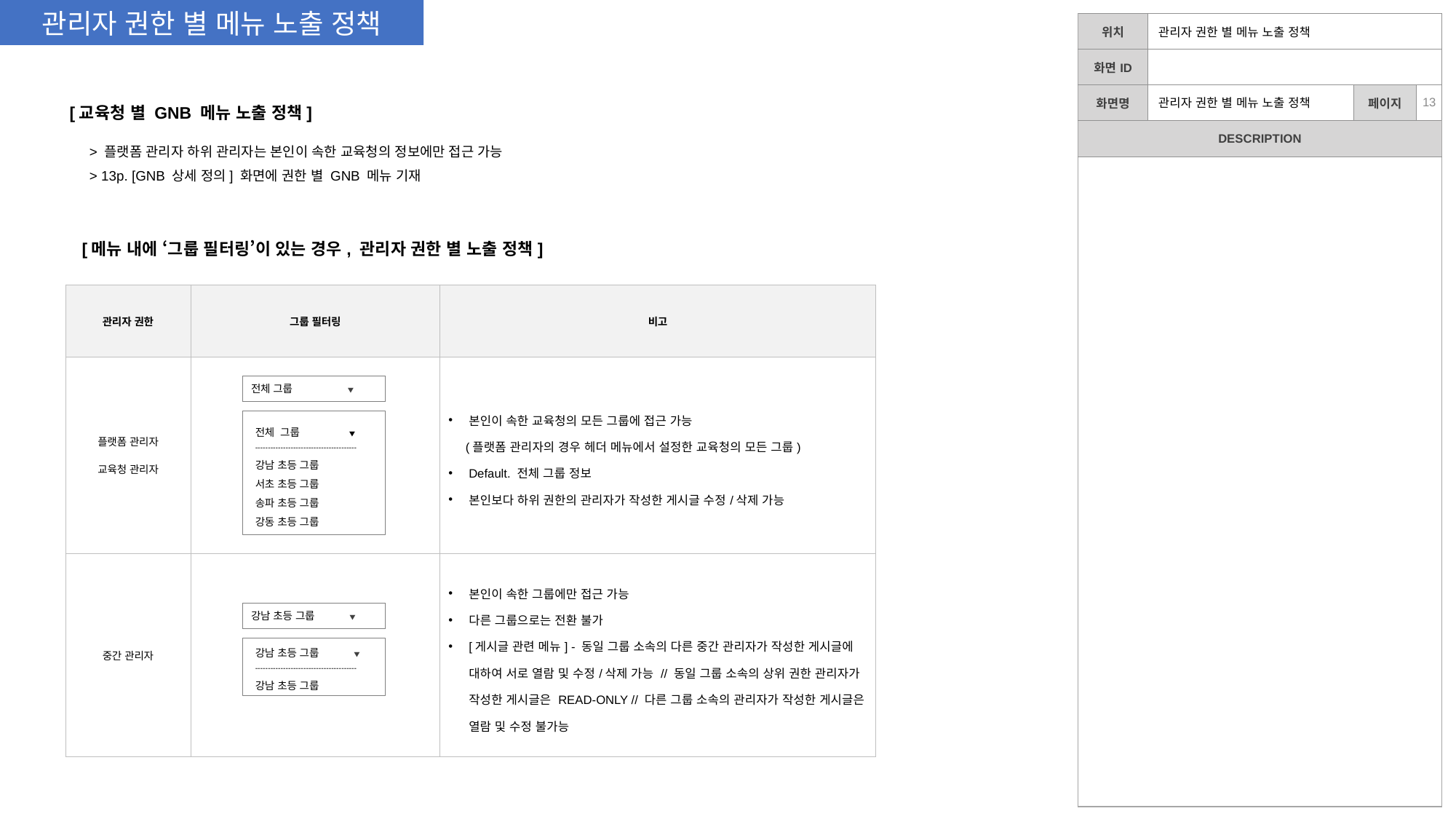

관리자 권한 별 메뉴 노출 정책
관리자 권한 별 메뉴 노출 정책

관리자 권한 별 메뉴 노출 정책
[교육청 별 GNB 메뉴 노출 정책]
> 플랫폼 관리자 하위 관리자는 본인이 속한 교육청의 정보에만 접근 가능
> 13p. [GNB 상세 정의] 화면에 권한 별 GNB 메뉴 기재
[메뉴 내에 ‘그룹 필터링’이 있는 경우, 관리자 권한 별 노출 정책]
| 관리자 권한 | 그룹 필터링 | 비고 |
| --- | --- | --- |
| 플랫폼 관리자 교육청 관리자 |  | 본인이 속한 교육청의 모든 그룹에 접근 가능 (플랫폼 관리자의 경우 헤더 메뉴에서 설정한 교육청의 모든 그룹) Default. 전체 그룹 정보 본인보다 하위 권한의 관리자가 작성한 게시글 수정/삭제 가능 |
| 중간 관리자 |  | 본인이 속한 그룹에만 접근 가능 다른 그룹으로는 전환 불가 [게시글 관련 메뉴] - 동일 그룹 소속의 다른 중간 관리자가 작성한 게시글에 대하여 서로 열람 및 수정/삭제 가능 // 동일 그룹 소속의 상위 권한 관리자가 작성한 게시글은 READ-ONLY // 다른 그룹 소속의 관리자가 작성한 게시글은 열람 및 수정 불가능 |
전체 그룹                   ▼
전체  그룹                 ▼
----------------------------------------
강남 초등 그룹
서초 초등 그룹
송파 초등 그룹
강동 초등 그룹
강남 초등 그룹            ▼
강남 초등 그룹            ▼
----------------------------------------
강남 초등 그룹